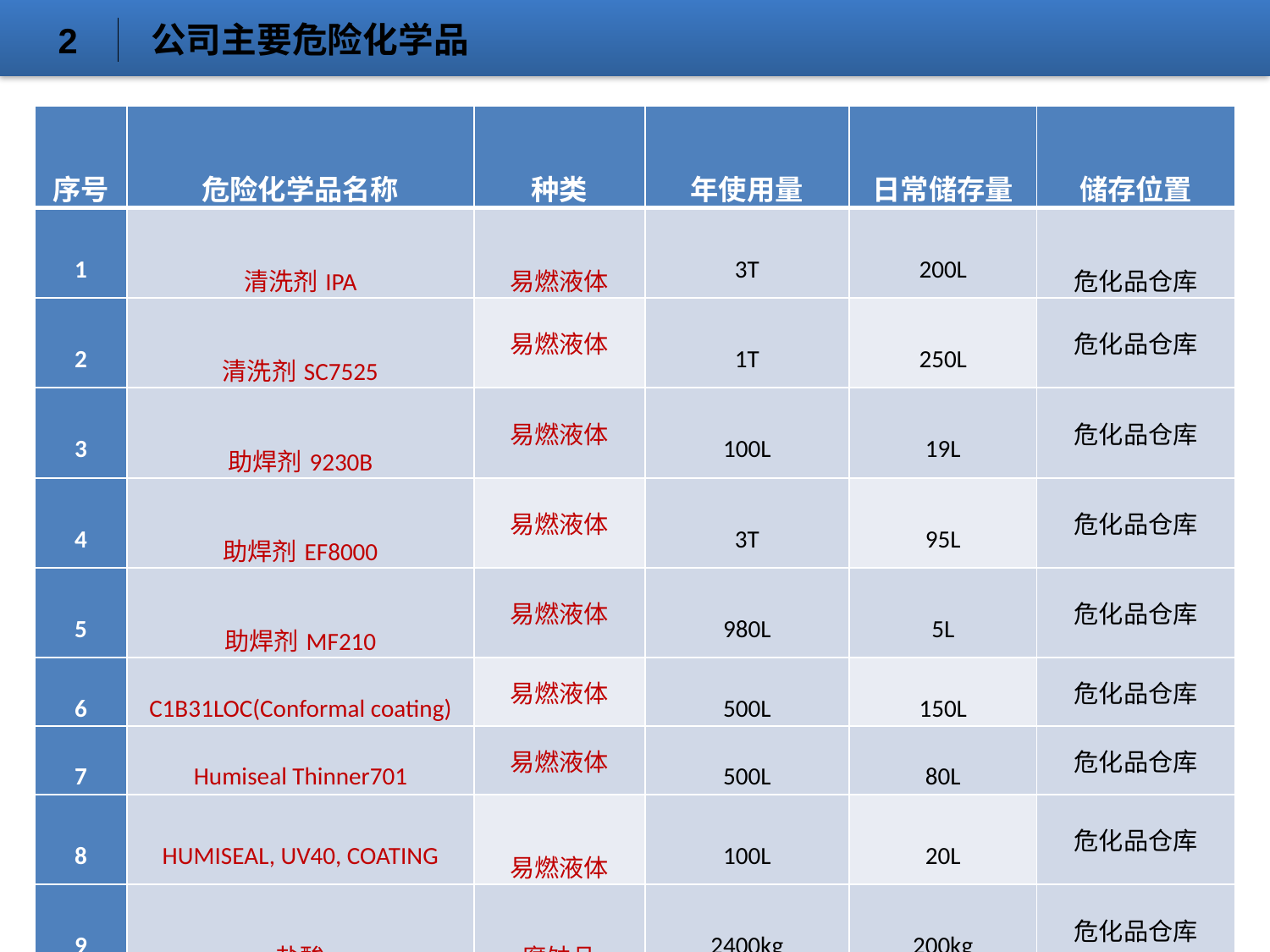

公司主要危险化学品
2
| 序号 | 危险化学品名称 | 种类 | 年使用量 | 日常储存量 | 储存位置 |
| --- | --- | --- | --- | --- | --- |
| 1 | 清洗剂IPA | 易燃液体 | 3T | 200L | 危化品仓库 |
| 2 | 清洗剂SC7525 | 易燃液体 | 1T | 250L | 危化品仓库 |
| 3 | 助焊剂9230B | 易燃液体 | 100L | 19L | 危化品仓库 |
| 4 | 助焊剂EF8000 | 易燃液体 | 3T | 95L | 危化品仓库 |
| 5 | 助焊剂MF210 | 易燃液体 | 980L | 5L | 危化品仓库 |
| 6 | C1B31LOC(Conformal coating) | 易燃液体 | 500L | 150L | 危化品仓库 |
| 7 | Humiseal Thinner701 | 易燃液体 | 500L | 80L | 危化品仓库 |
| 8 | HUMISEAL, UV40, COATING | 易燃液体 | 100L | 20L | 危化品仓库 |
| 9 | 盐酸 | 腐蚀品 | 2400kg | 200kg | 危化品仓库 |
| 10 | 氢氧化钠 | 腐蚀品 | 3300kg | 200kg | 废水处理站 |
| 11 | 天燃气 | 液化气体 | 82291m3 | / | 燃气管道 |